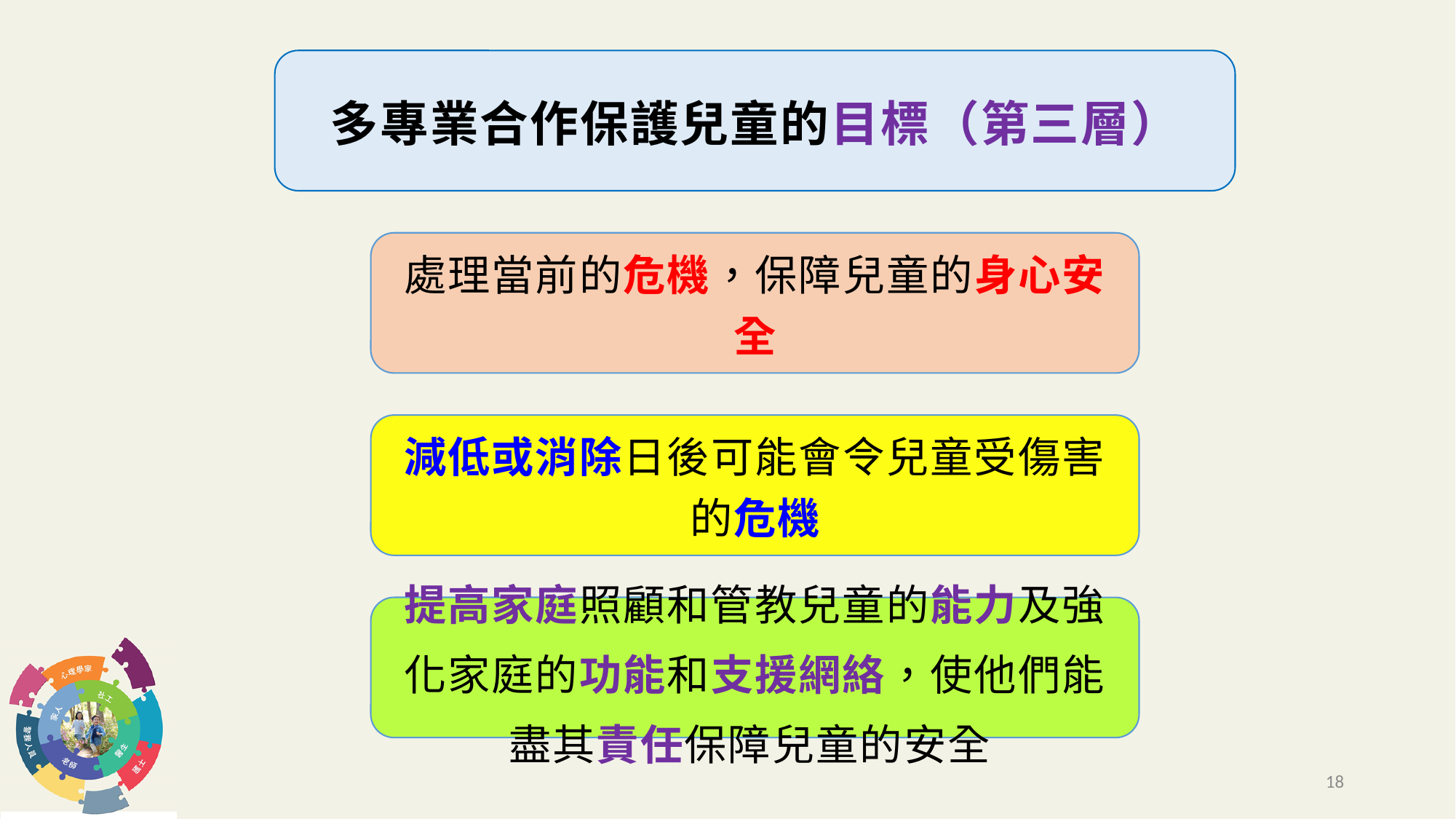

多專業合作保護兒童的目標（第三層）
處理當前的危機，保障兒童的身心安全
減低或消除日後可能會令兒童受傷害的危機
提高家庭照顧和管教兒童的能力及強化家庭的功能和支援網絡，使他們能盡其責任保障兒童的安全

18